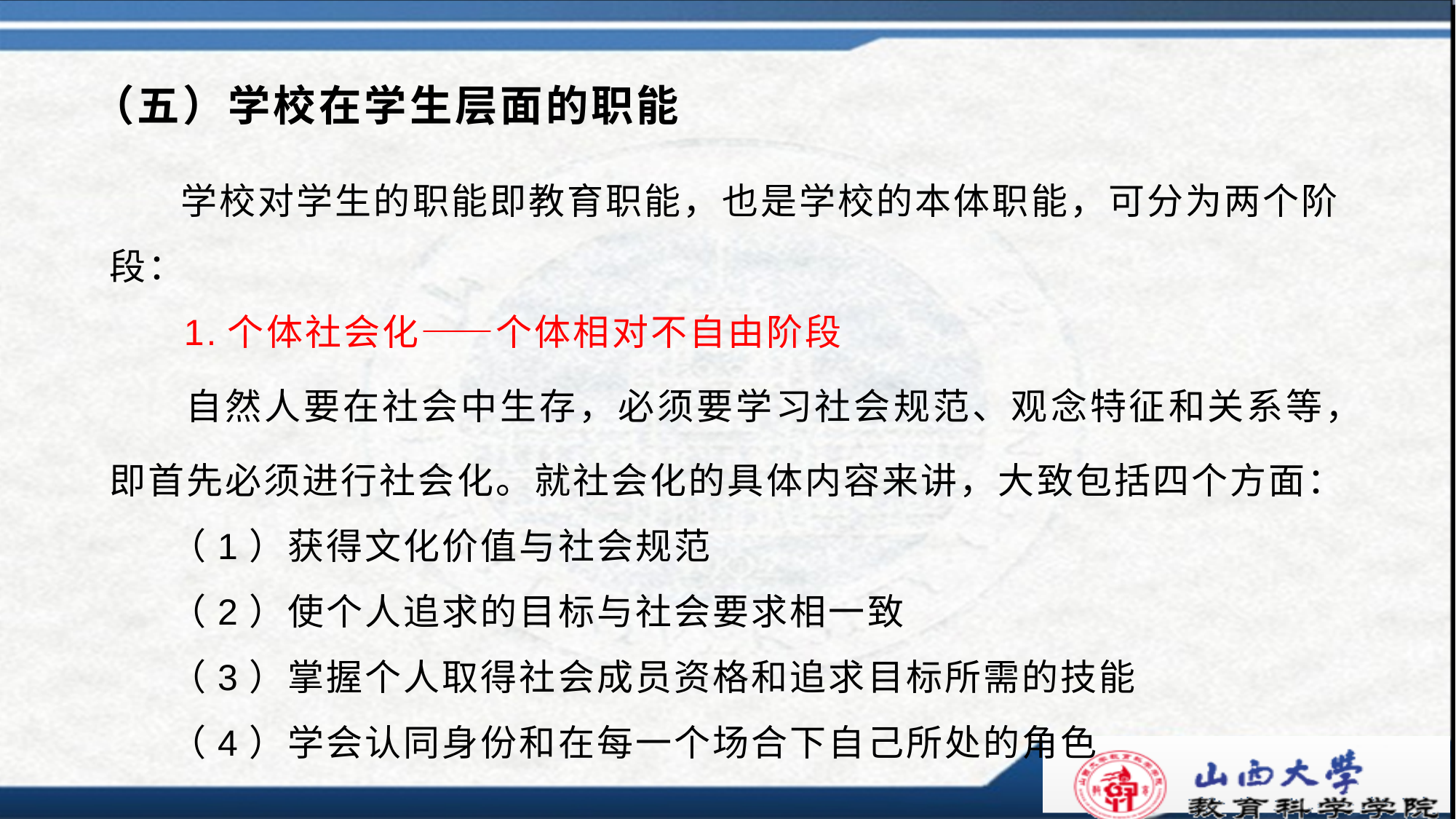

# （五）学校在学生层面的职能

      学校对学生的职能即教育职能，也是学校的本体职能，可分为两个阶段：
      1.个体社会化——个体相对不自由阶段
      自然人要在社会中生存，必须要学习社会规范、观念特征和关系等，即首先必须进行社会化。就社会化的具体内容来讲，大致包括四个方面：
     （1）获得文化价值与社会规范
     （2）使个人追求的目标与社会要求相一致
     （3）掌握个人取得社会成员资格和追求目标所需的技能
     （4）学会认同身份和在每一个场合下自己所处的角色